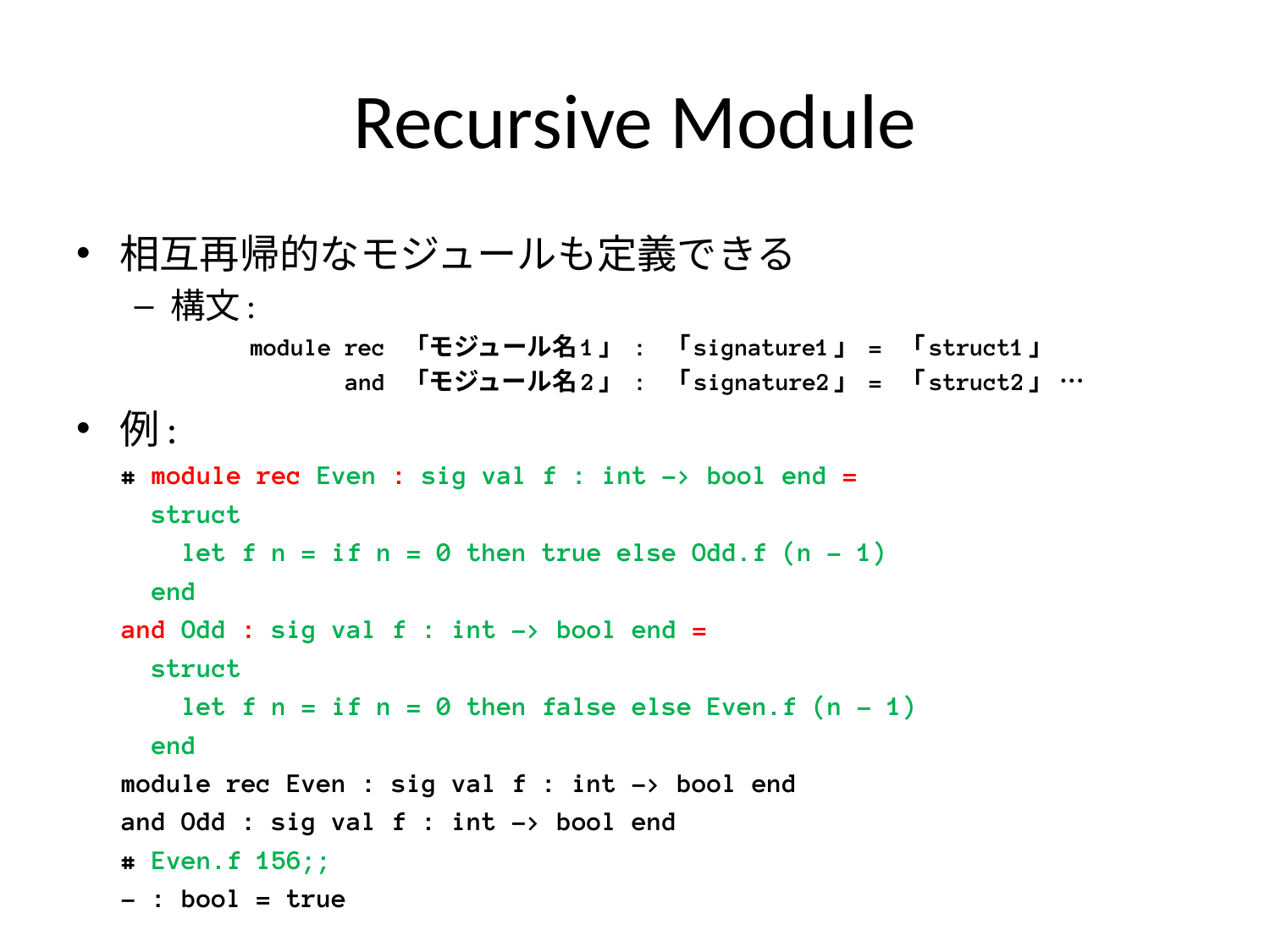

# Recursive Module
相互再帰的なモジュールも定義できる
構文:
module rec 「モジュール名1」 : 「signature1」 = 「struct1」
       and 「モジュール名2」 : 「signature2」 = 「struct2」 …
例:
# module rec Even : sig val f : int -> bool end =
  struct
    let f n = if n = 0 then true else Odd.f (n - 1)
  end
and Odd : sig val f : int -> bool end =
  struct
    let f n = if n = 0 then false else Even.f (n - 1)
  end
module rec Even : sig val f : int -> bool end
and Odd : sig val f : int -> bool end
# Even.f 156;;
- : bool = true